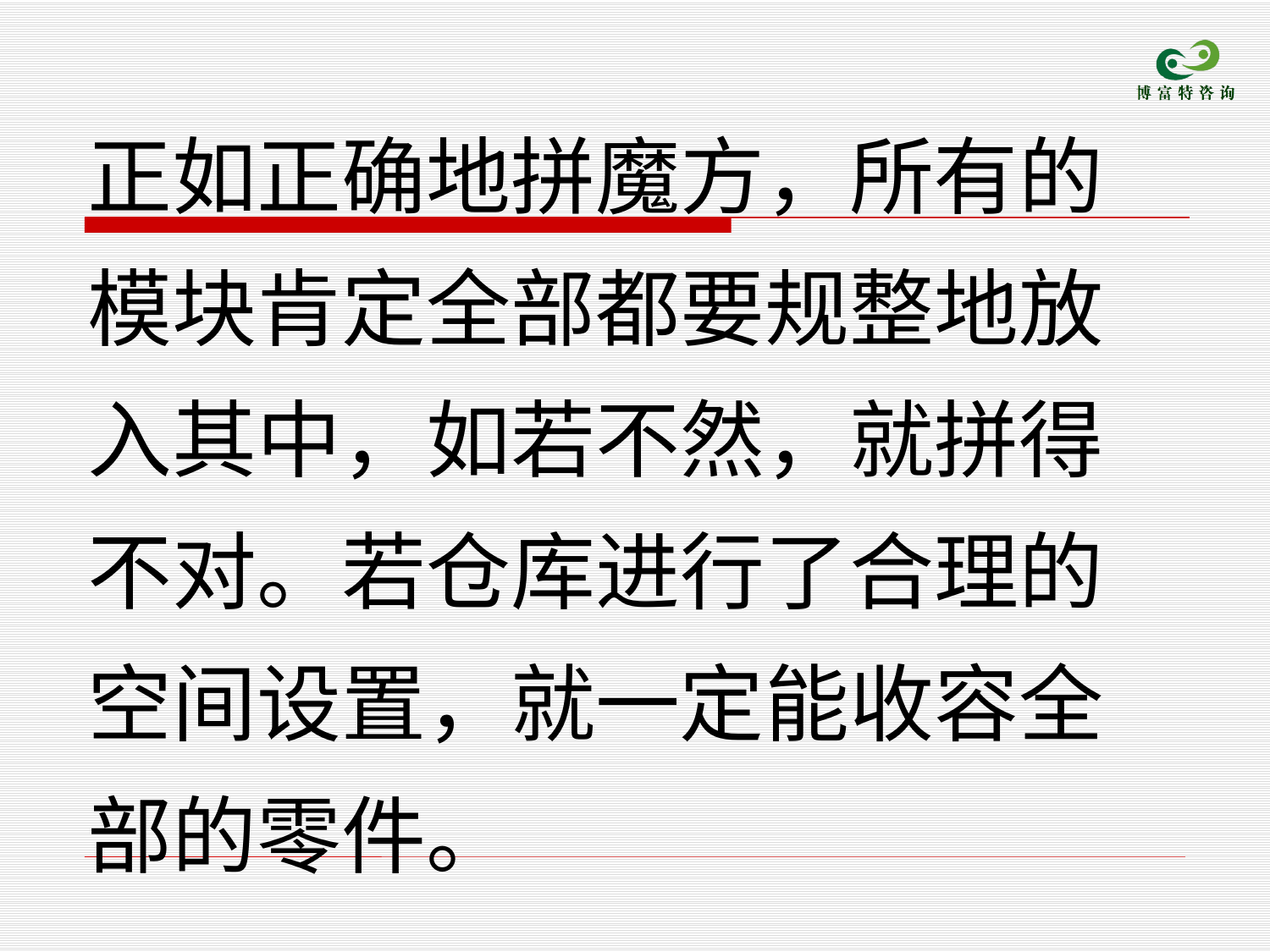

正如正确地拼魔方，所有的模块肯定全部都要规整地放入其中，如若不然，就拼得不对。若仓库进行了合理的空间设置，就一定能收容全部的零件。
722